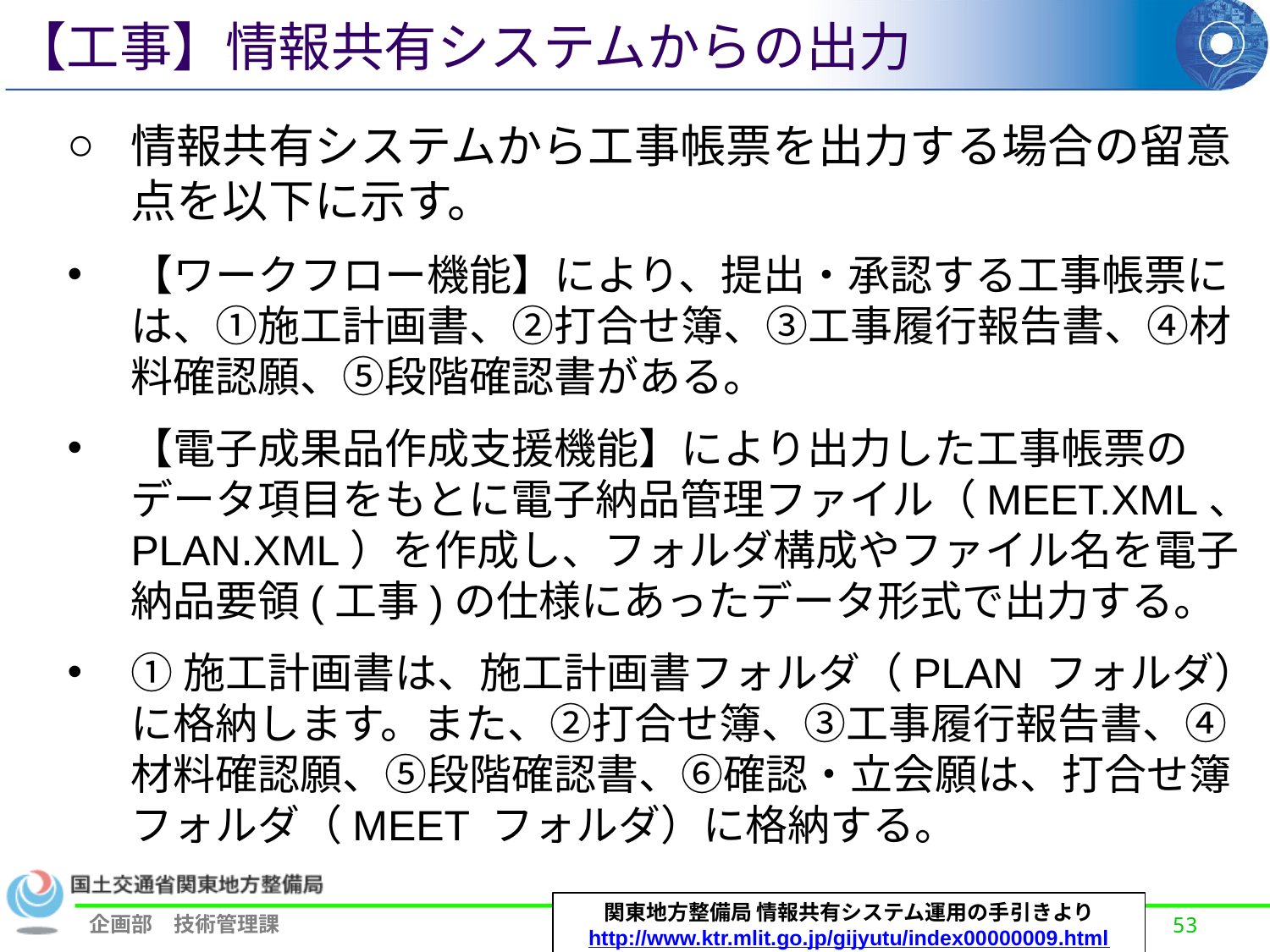

【工事】情報共有システムからの出力
情報共有システムから工事帳票を出力する場合の留意点を以下に示す。
【ワークフロー機能】により、提出・承認する工事帳票には、①施工計画書、②打合せ簿、③工事履行報告書、④材料確認願、⑤段階確認書がある。
【電子成果品作成支援機能】により出力した工事帳票のデータ項目をもとに電子納品管理ファイル（MEET.XML、PLAN.XML）を作成し、フォルダ構成やファイル名を電子納品要領(工事)の仕様にあったデータ形式で出力する。
①施工計画書は、施工計画書フォルダ（PLAN フォルダ）に格納します。また、②打合せ簿、③工事履行報告書、④材料確認願、⑤段階確認書、⑥確認・立会願は、打合せ簿フォルダ（MEET フォルダ）に格納する。
関東地方整備局 情報共有システム運用の手引きより
http://www.ktr.mlit.go.jp/gijyutu/index00000009.html